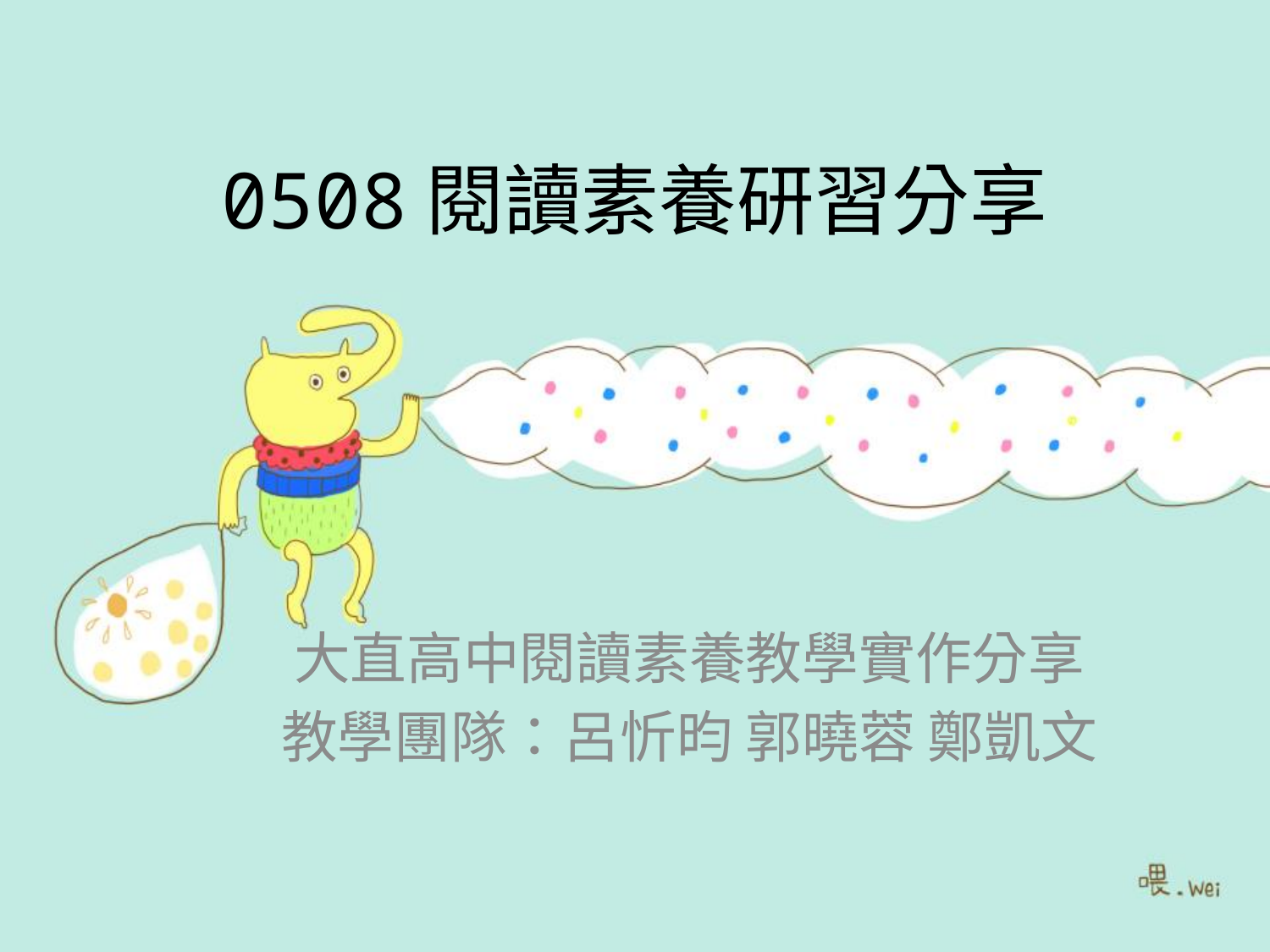

# 0508閱讀素養研習分享
大直高中閱讀素養教學實作分享
教學團隊：呂忻昀 郭曉蓉 鄭凱文